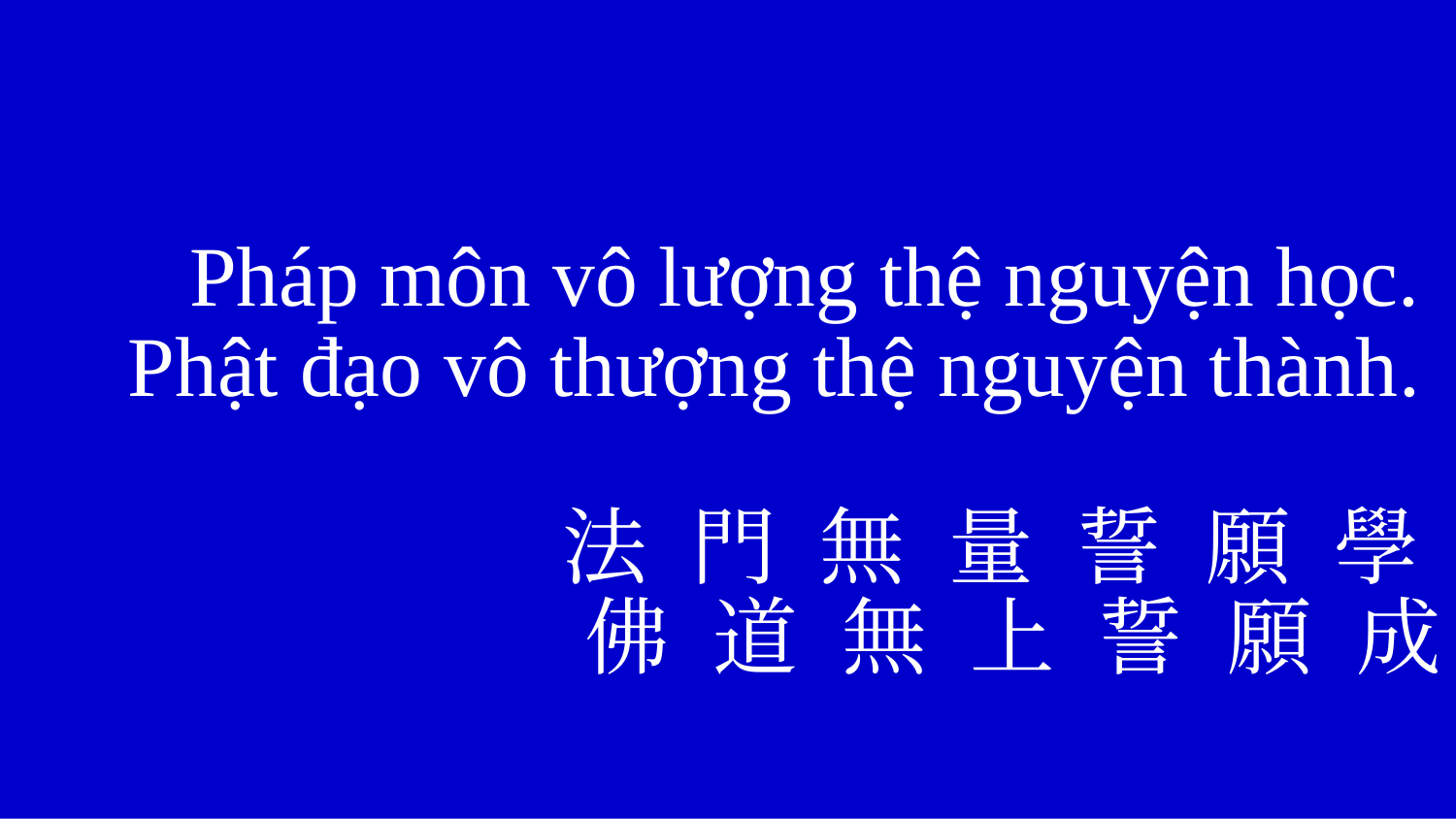

Pháp môn vô lượng thệ nguyện học.
Phật đạo vô thượng thệ nguyện thành.

法  門  無  量  誓  願  學
佛  道  無  上  誓  願  成